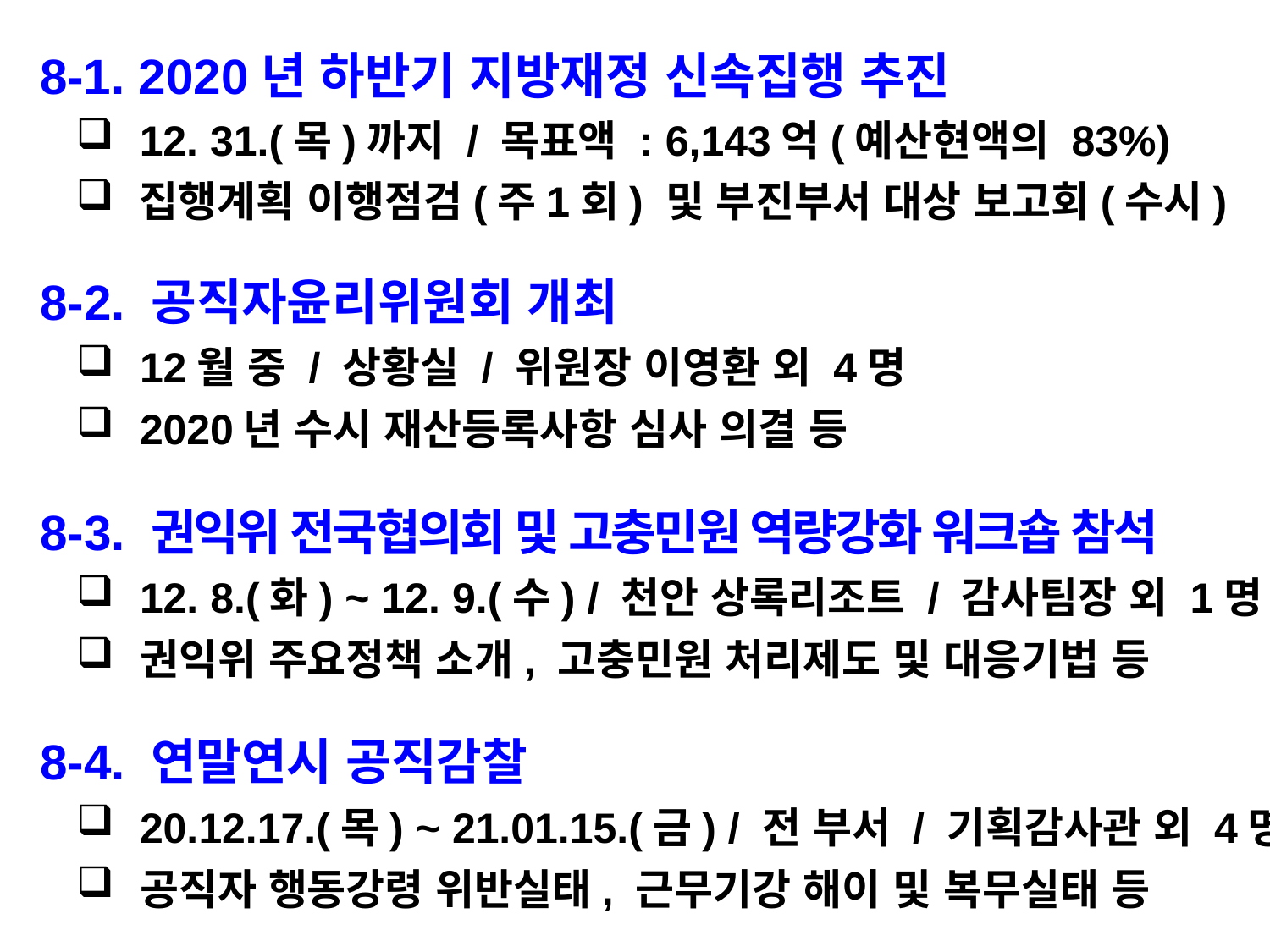

8-1. 2020년 하반기 지방재정 신속집행 추진
12. 31.(목)까지 / 목표액 : 6,143억(예산현액의 83%)
집행계획 이행점검(주1회) 및 부진부서 대상 보고회(수시)

  8-2. 공직자윤리위원회 개최
12월 중 / 상황실 / 위원장 이영환 외 4명
2020년 수시 재산등록사항 심사 의결 등

  8-3. 권익위 전국협의회 및 고충민원 역량강화 워크숍 참석
12. 8.(화) ~ 12. 9.(수) / 천안 상록리조트 / 감사팀장 외 1명
권익위 주요정책 소개, 고충민원 처리제도 및 대응기법 등

  8-4. 연말연시 공직감찰
20.12.17.(목) ~ 21.01.15.(금) / 전 부서 / 기획감사관 외 4명
공직자 행동강령 위반실태, 근무기강 해이 및 복무실태 등